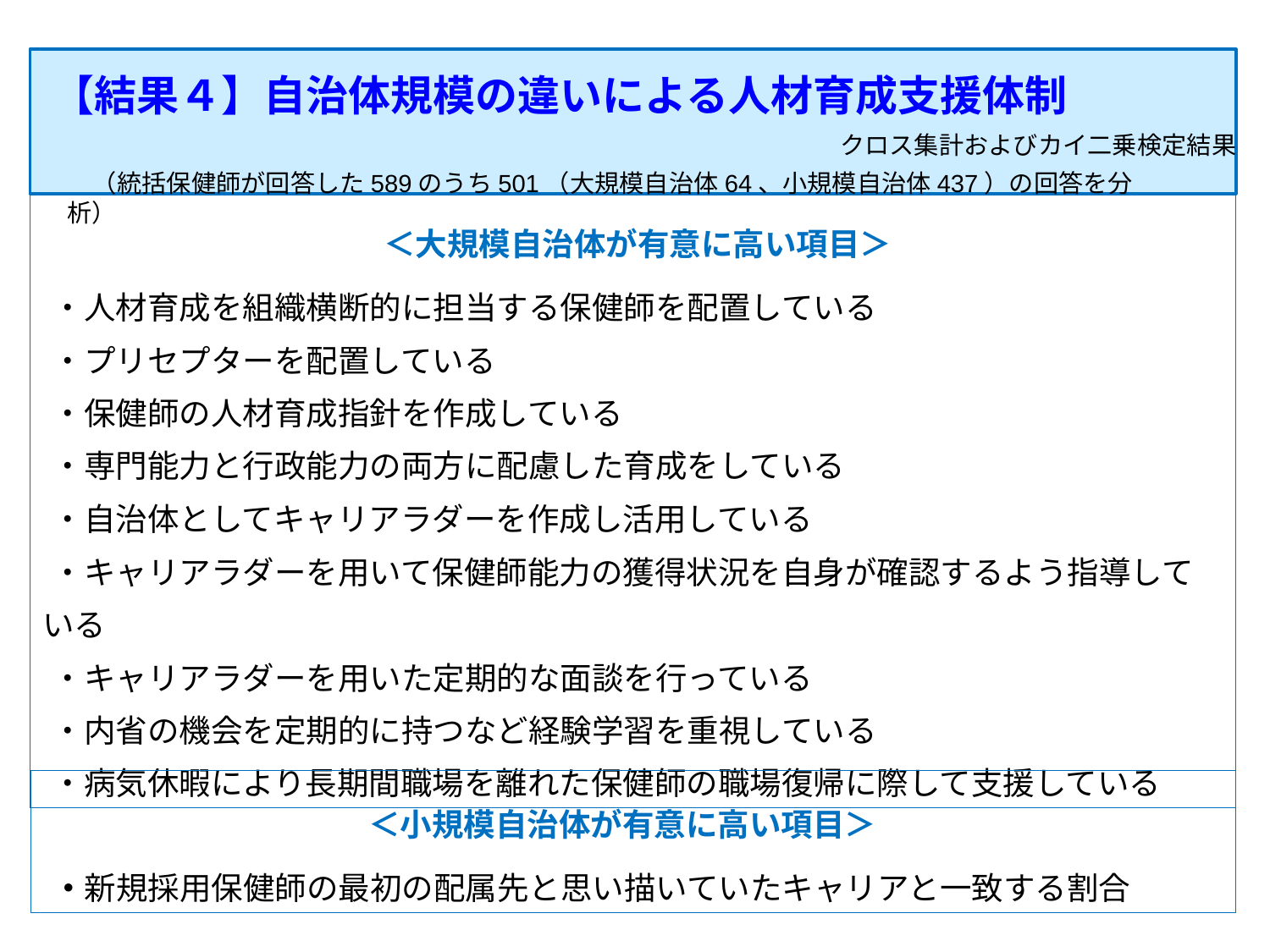

【結果４】自治体規模の違いによる人材育成支援体制

クロス集計およびカイ二乗検定結果
　（統括保健師が回答した589のうち501（大規模自治体64、小規模自治体437）の回答を分析）
＜大規模自治体が有意に高い項目＞
・人材育成を組織横断的に担当する保健師を配置している
・プリセプターを配置している
・保健師の人材育成指針を作成している
・専門能力と行政能力の両方に配慮した育成をしている
・自治体としてキャリアラダーを作成し活用している
・キャリアラダーを用いて保健師能力の獲得状況を自身が確認するよう指導している
・キャリアラダーを用いた定期的な面談を行っている
・内省の機会を定期的に持つなど経験学習を重視している
・病気休暇により長期間職場を離れた保健師の職場復帰に際して支援している
＜小規模自治体が有意に高い項目＞
・新規採用保健師の最初の配属先と思い描いていたキャリアと一致する割合